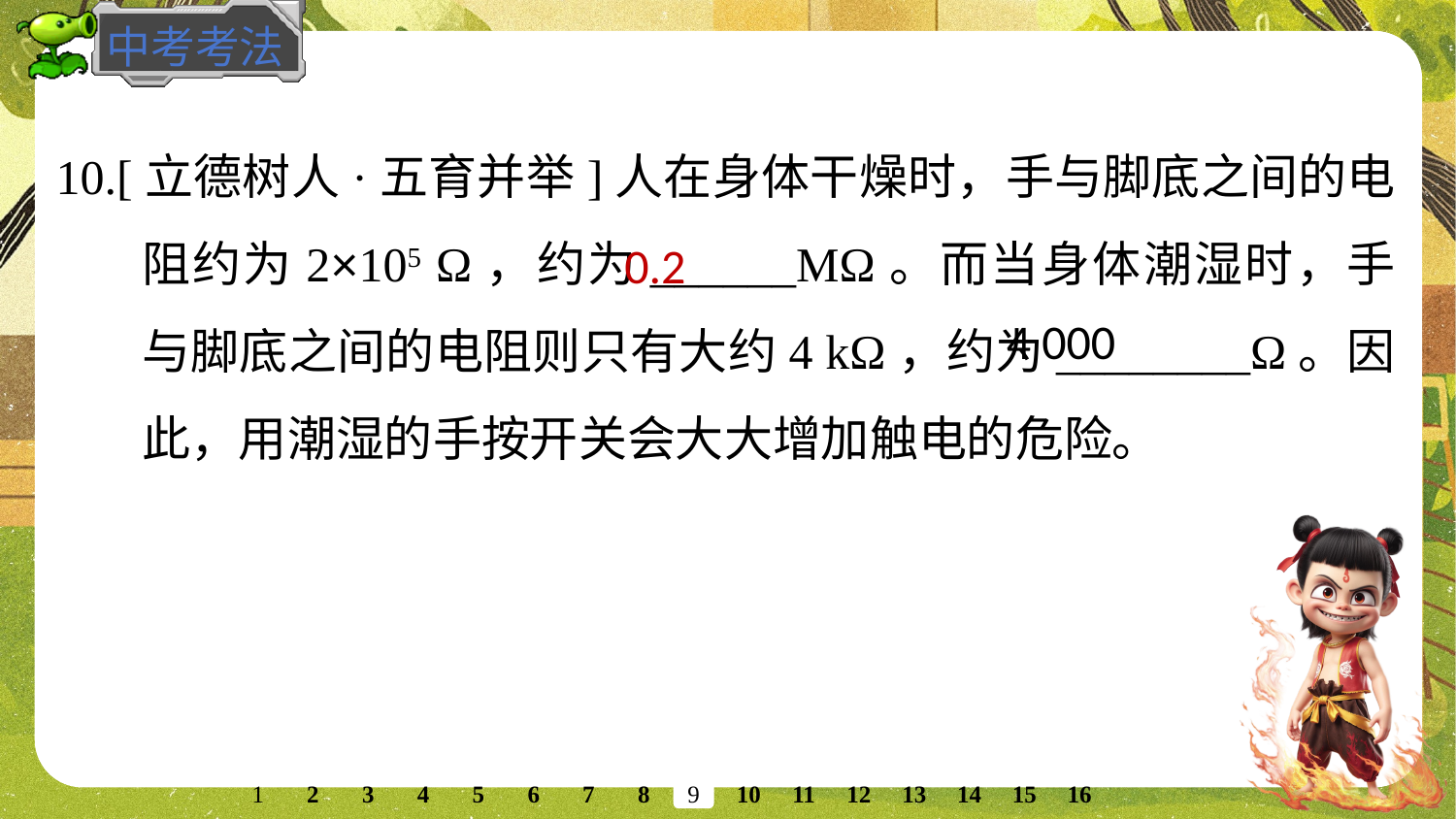

10.[立德树人·五育并举]人在身体干燥时，手与脚底之间的电阻约为2×105 Ω，约为______MΩ。而当身体潮湿时，手与脚底之间的电阻则只有大约4 kΩ，约为________Ω。因此，用潮湿的手按开关会大大增加触电的危险。
0.2
4 000
2
3
4
5
6
7
8
10
11
12
13
14
15
16
1
9